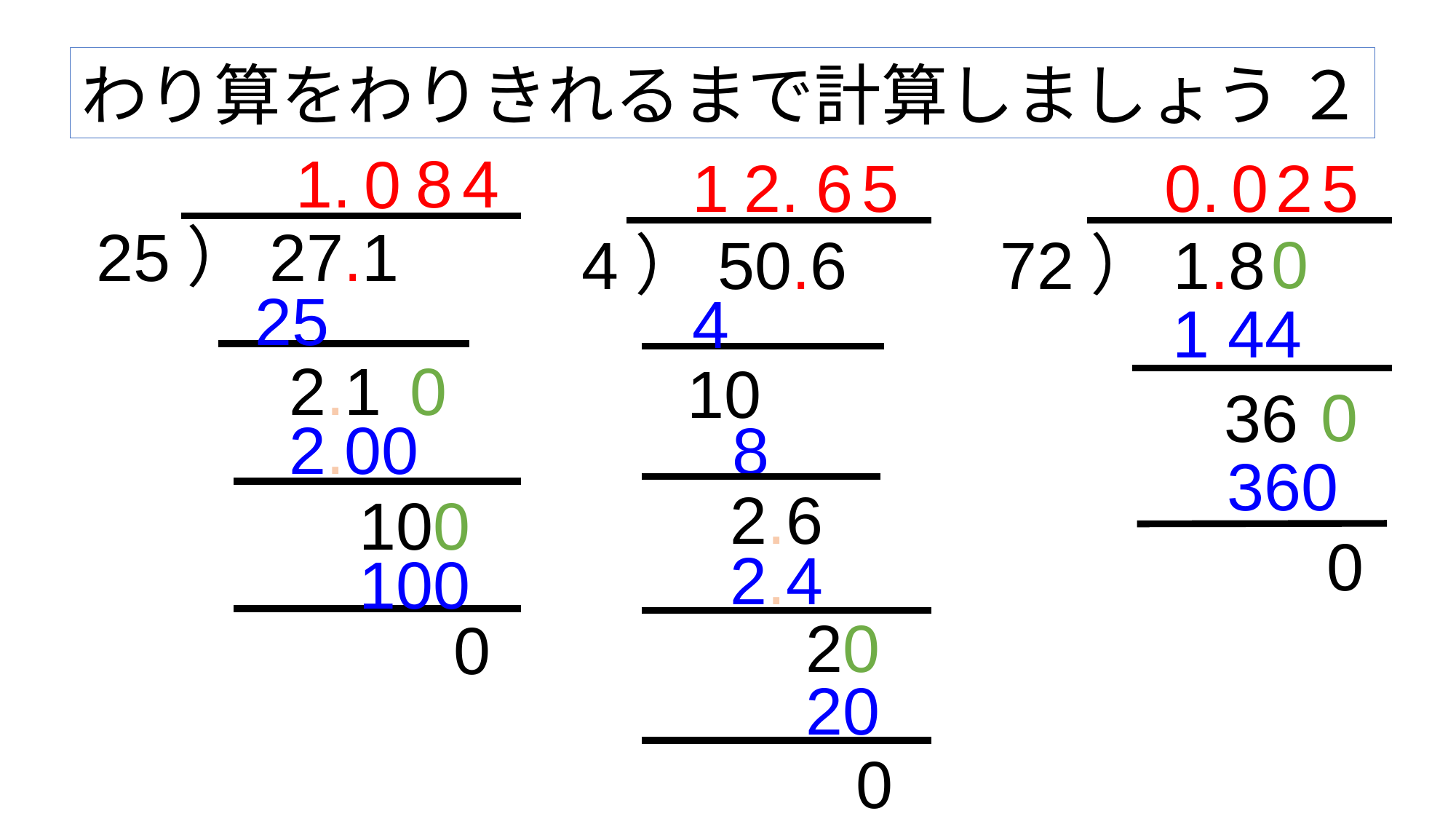

わり算をわりきれるまで計算しましょう ２
8
4
1.
0
1
2.
6
5
0.
0
2
5
25）27.1
0
4）50.6
72）1.8
25
4
1.44
2.1
0
10
0
36
2.00
8
360
2.6
100
0
2.4
100
20
0
20
0